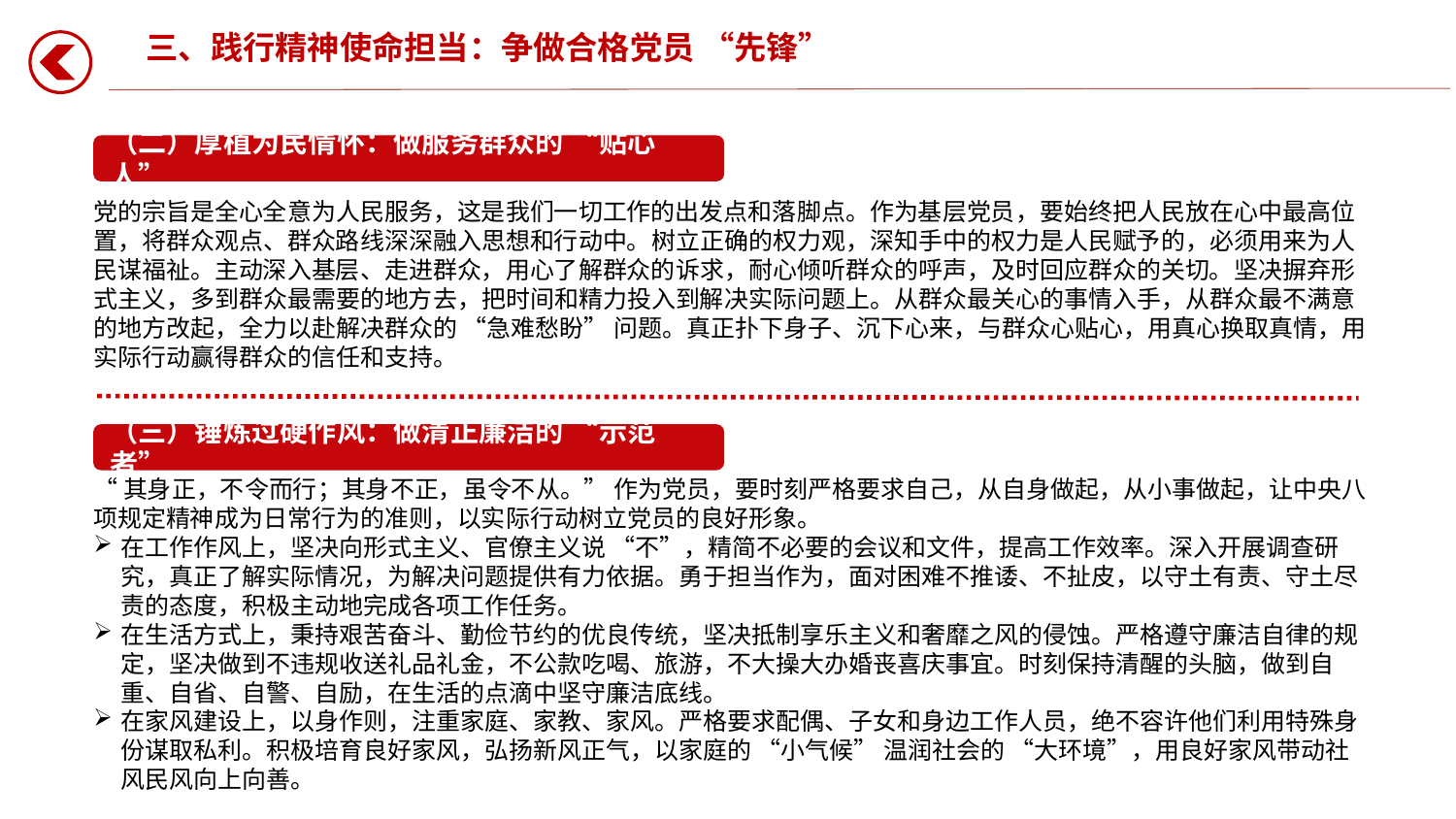

三、践行精神使命担当：争做合格党员 “先锋”
（二）厚植为民情怀：做服务群众的 “贴心人”
党的宗旨是全心全意为人民服务，这是我们一切工作的出发点和落脚点。作为基层党员，要始终把人民放在心中最高位置，将群众观点、群众路线深深融入思想和行动中。树立正确的权力观，深知手中的权力是人民赋予的，必须用来为人民谋福祉。主动深入基层、走进群众，用心了解群众的诉求，耐心倾听群众的呼声，及时回应群众的关切。坚决摒弃形式主义，多到群众最需要的地方去，把时间和精力投入到解决实际问题上。从群众最关心的事情入手，从群众最不满意的地方改起，全力以赴解决群众的 “急难愁盼” 问题。真正扑下身子、沉下心来，与群众心贴心，用真心换取真情，用实际行动赢得群众的信任和支持。
（三）锤炼过硬作风：做清正廉洁的 “示范者”
“其身正，不令而行；其身不正，虽令不从。” 作为党员，要时刻严格要求自己，从自身做起，从小事做起，让中央八项规定精神成为日常行为的准则，以实际行动树立党员的良好形象。
在工作作风上，坚决向形式主义、官僚主义说 “不”，精简不必要的会议和文件，提高工作效率。深入开展调查研究，真正了解实际情况，为解决问题提供有力依据。勇于担当作为，面对困难不推诿、不扯皮，以守土有责、守土尽责的态度，积极主动地完成各项工作任务。
在生活方式上，秉持艰苦奋斗、勤俭节约的优良传统，坚决抵制享乐主义和奢靡之风的侵蚀。严格遵守廉洁自律的规定，坚决做到不违规收送礼品礼金，不公款吃喝、旅游，不大操大办婚丧喜庆事宜。时刻保持清醒的头脑，做到自重、自省、自警、自励，在生活的点滴中坚守廉洁底线。
在家风建设上，以身作则，注重家庭、家教、家风。严格要求配偶、子女和身边工作人员，绝不容许他们利用特殊身份谋取私利。积极培育良好家风，弘扬新风正气，以家庭的 “小气候” 温润社会的 “大环境”，用良好家风带动社风民风向上向善。